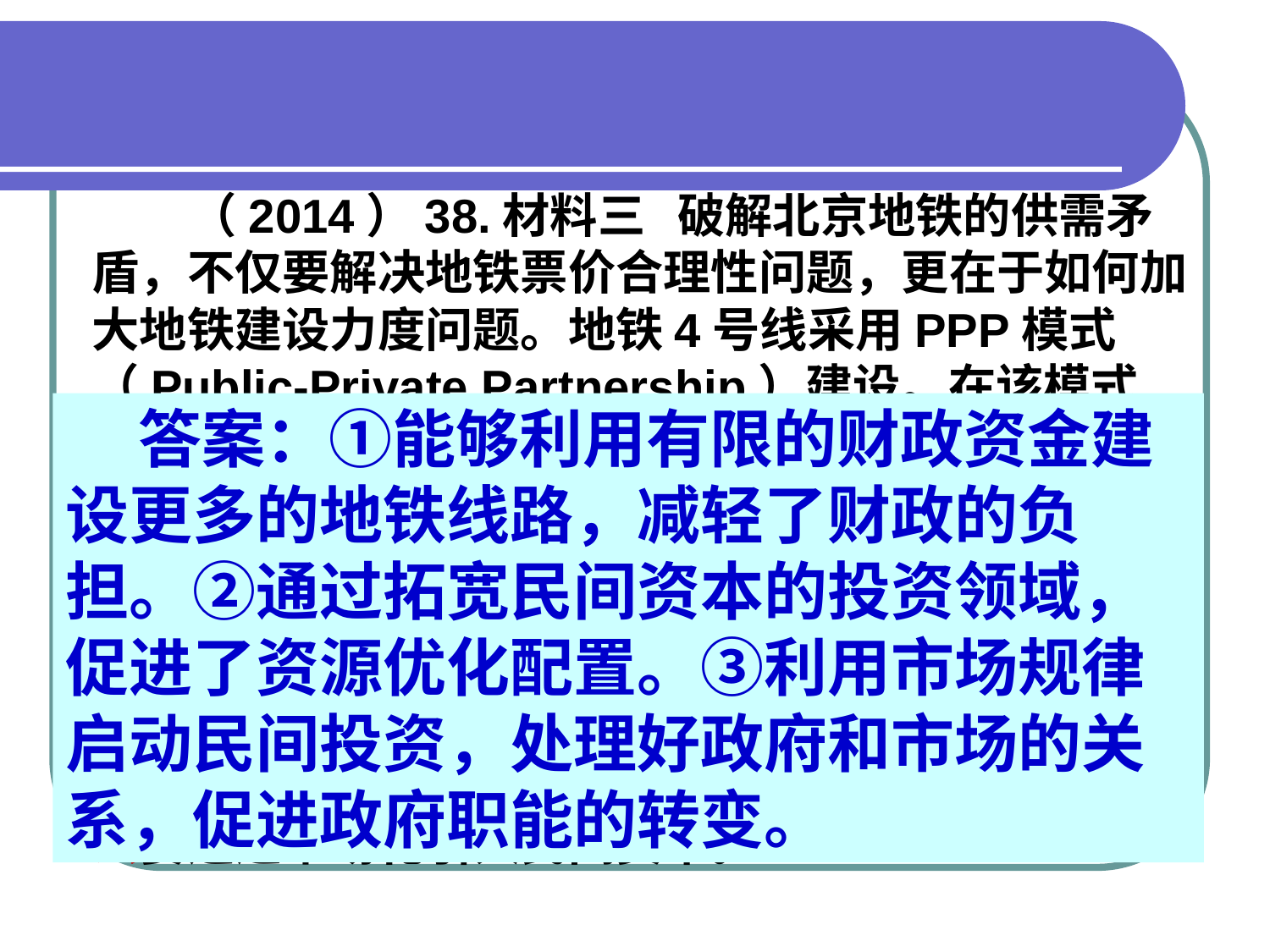

（2014）38.材料三   破解北京地铁的供需矛盾，不仅要解决地铁票价合理性问题，更在于如何加大地铁建设力度问题。地铁4号线采用PPP模式（Public-Private Partnership）建设。在该模式下，政府通过市场化手段，引入某公司负责4号线的一部分投资和后期运营。这种模式为加大地铁建设力度提供了新思路，既拓宽了民间资本的投资领域，也使政府从地铁投资者和间接经营者转变为部分投资者和监管者。
        （4）结合材料，运用《经济生活》相关知识，说明传统上由政府财政投资兴建地铁，现在为什么要通过市场化引入民间资本。
    答案：①能够利用有限的财政资金建设更多的地铁线路，减轻了财政的负担。②通过拓宽民间资本的投资领域，促进了资源优化配置。③利用市场规律启动民间投资，处理好政府和市场的关系，促进政府职能的转变。